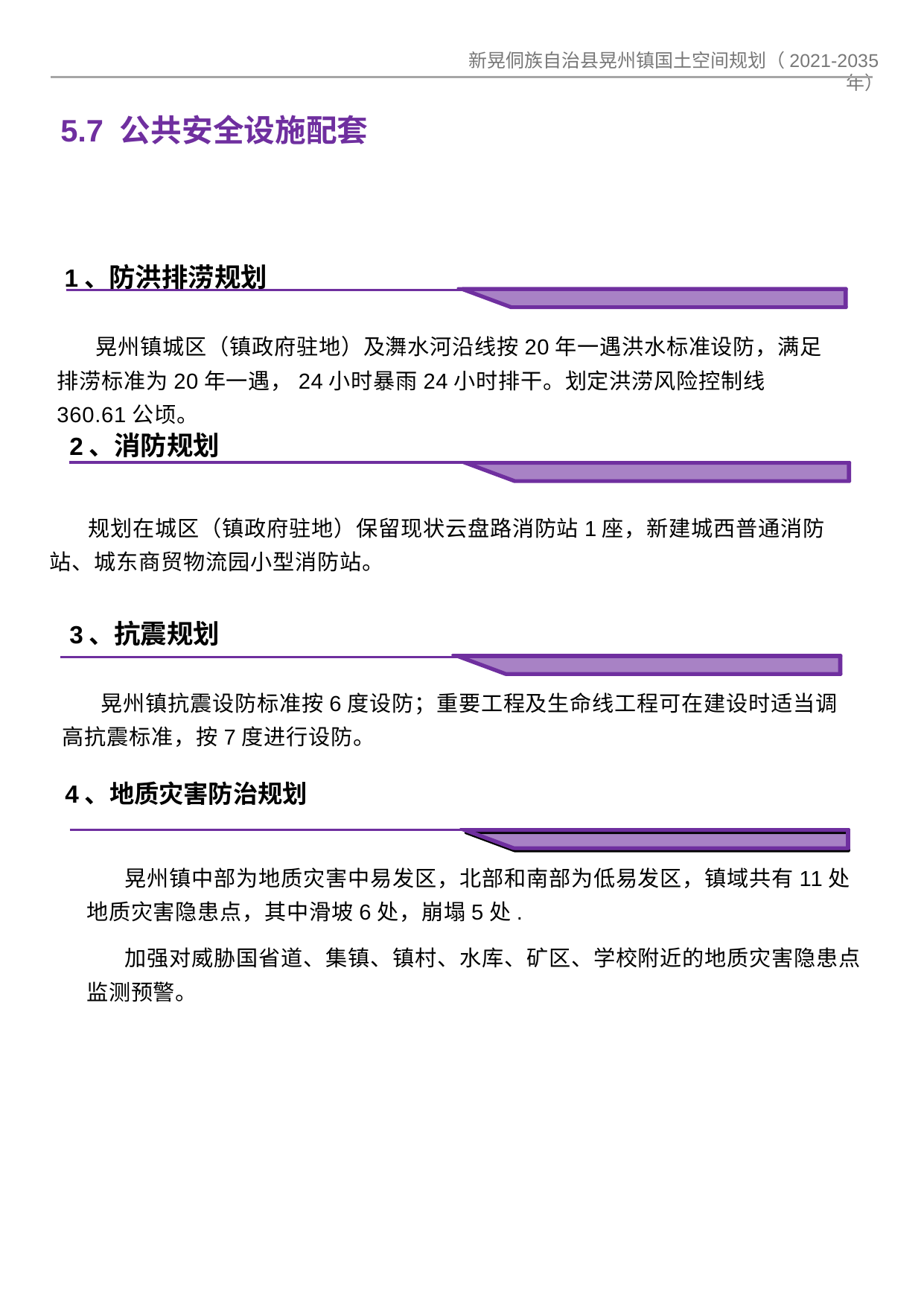

5.7 公共安全设施配套
1、防洪排涝规划
晃州镇城区（镇政府驻地）及㵲水河沿线按20年一遇洪水标准设防，满足排涝标准为20年一遇，24小时暴雨24小时排干。划定洪涝风险控制线360.61公顷。

4、地质灾害防治规划
晃州镇中部为地质灾害中易发区，北部和南部为低易发区，镇域共有11处地质灾害隐患点，其中滑坡6处，崩塌5处.
加强对威胁国省道、集镇、镇村、水库、矿区、学校附近的地质灾害隐患点监测预警。
2、消防规划
规划在城区（镇政府驻地）保留现状云盘路消防站1座，新建城西普通消防站、城东商贸物流园小型消防站。

3、抗震规划
晃州镇抗震设防标准按6度设防；重要工程及生命线工程可在建设时适当调高抗震标准，按7度进行设防。